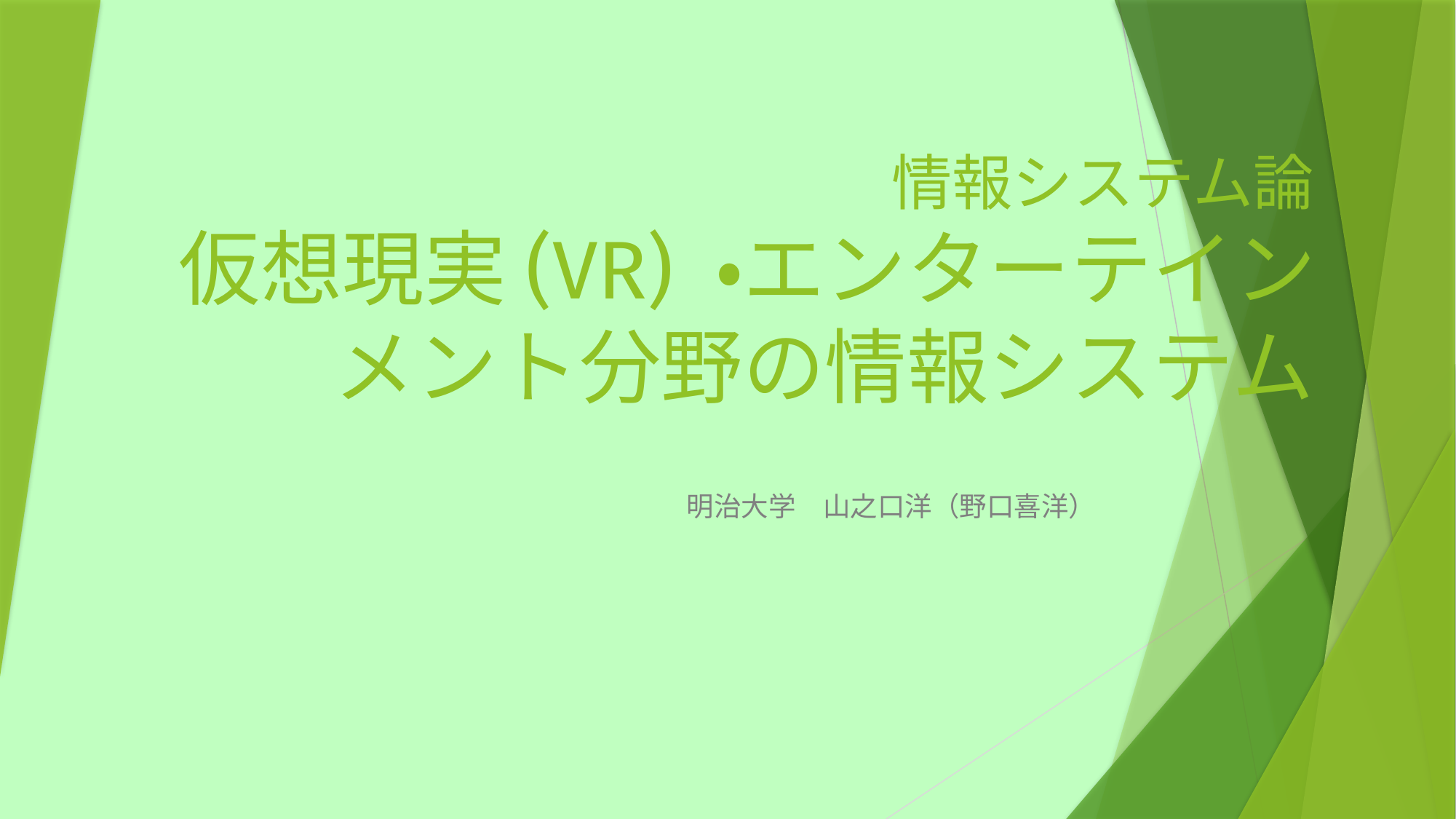

# 情報システム論 仮想現実(VR) ・エンターテインメント分野の情報システム
明治大学　山之口洋（野口喜洋）